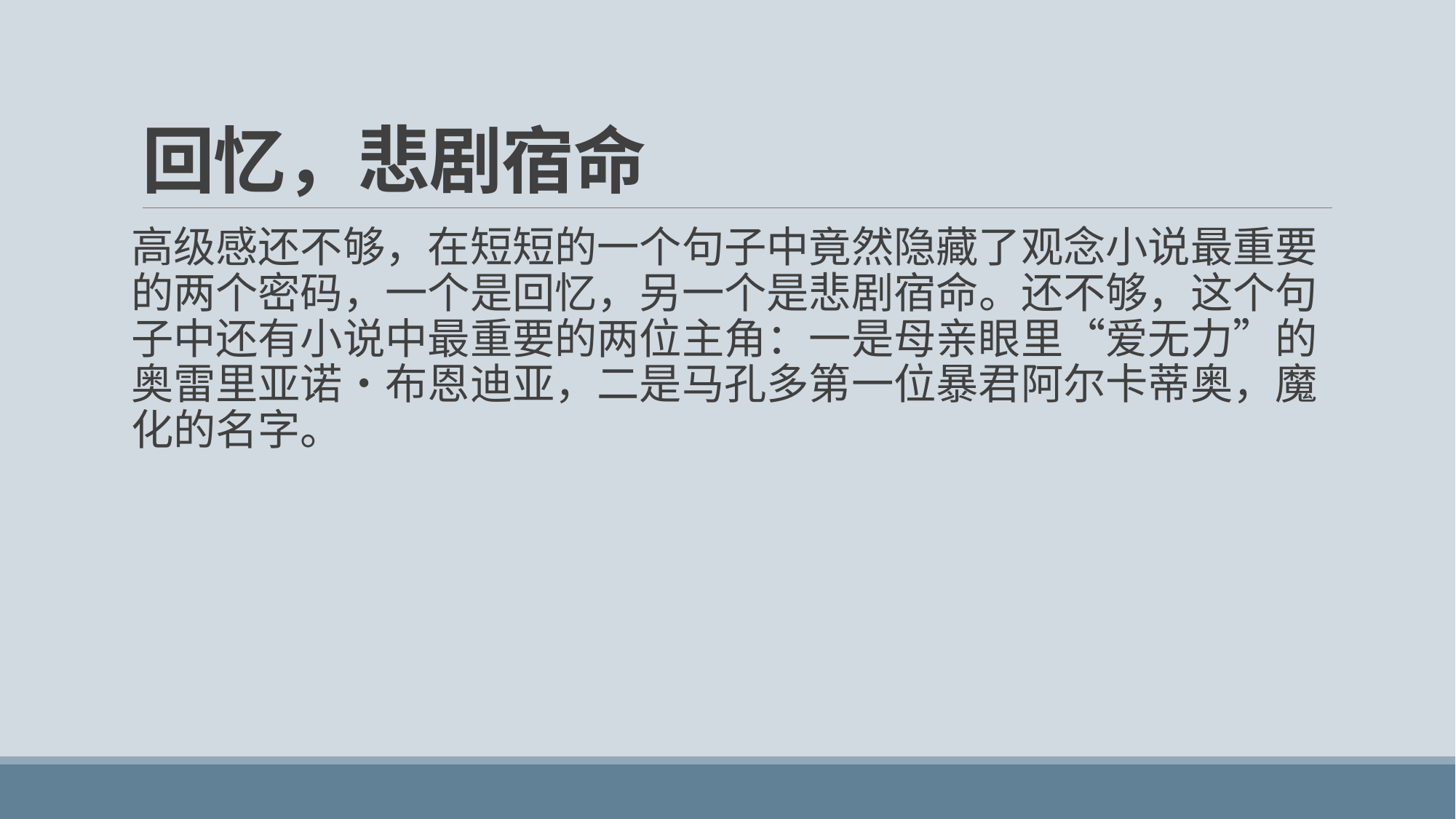

# 回忆，悲剧宿命
高级感还不够，在短短的一个句子中竟然隐藏了观念小说最重要的两个密码，一个是回忆，另一个是悲剧宿命。还不够，这个句子中还有小说中最重要的两位主角：一是母亲眼里“爱无力”的奥雷里亚诺•布恩迪亚，二是马孔多第一位暴君阿尔卡蒂奥，魔化的名字。